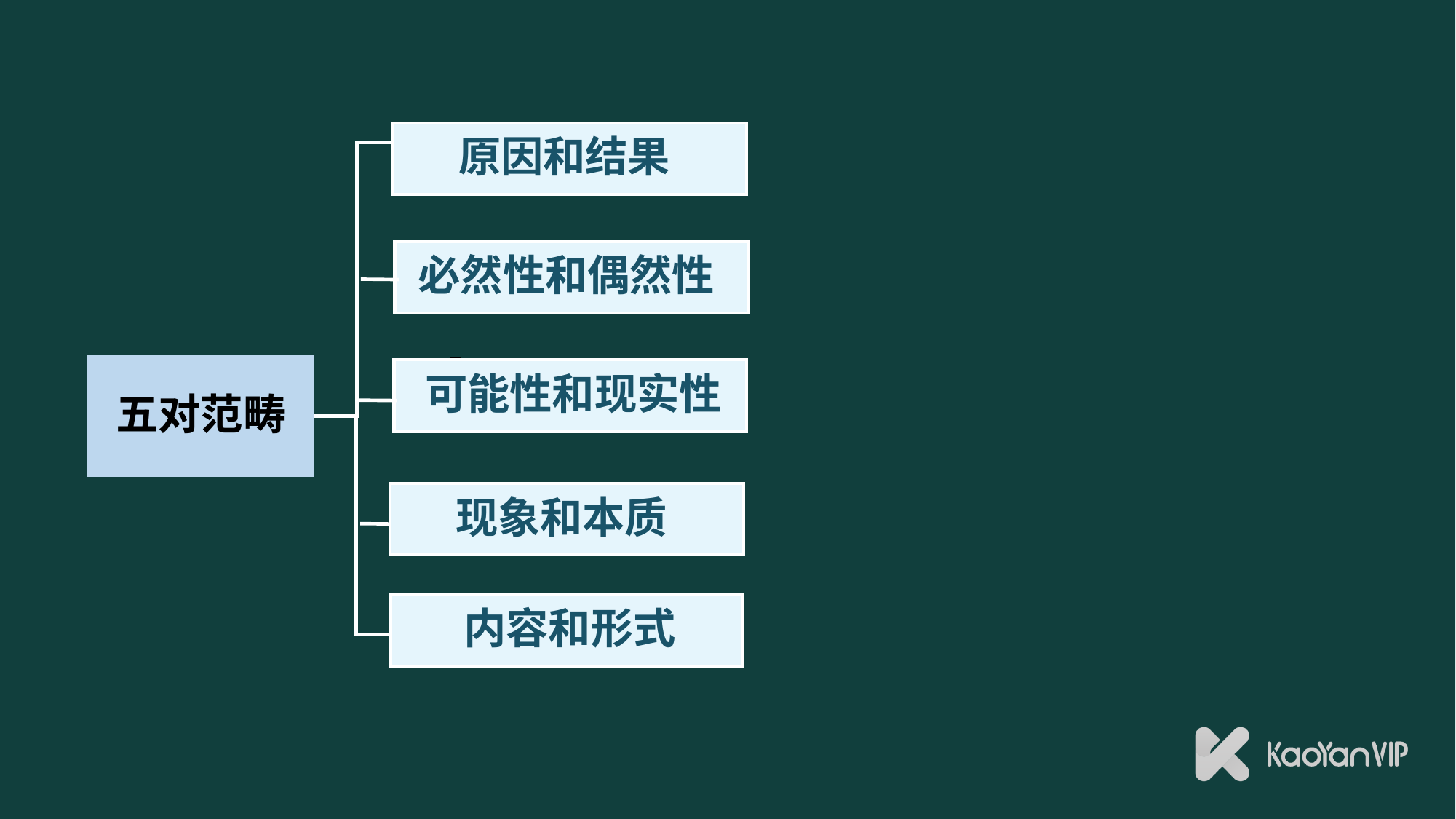

原因和结果

必然性和偶然性

五对范畴

可能性和现实性

现象和本质

内容和形式